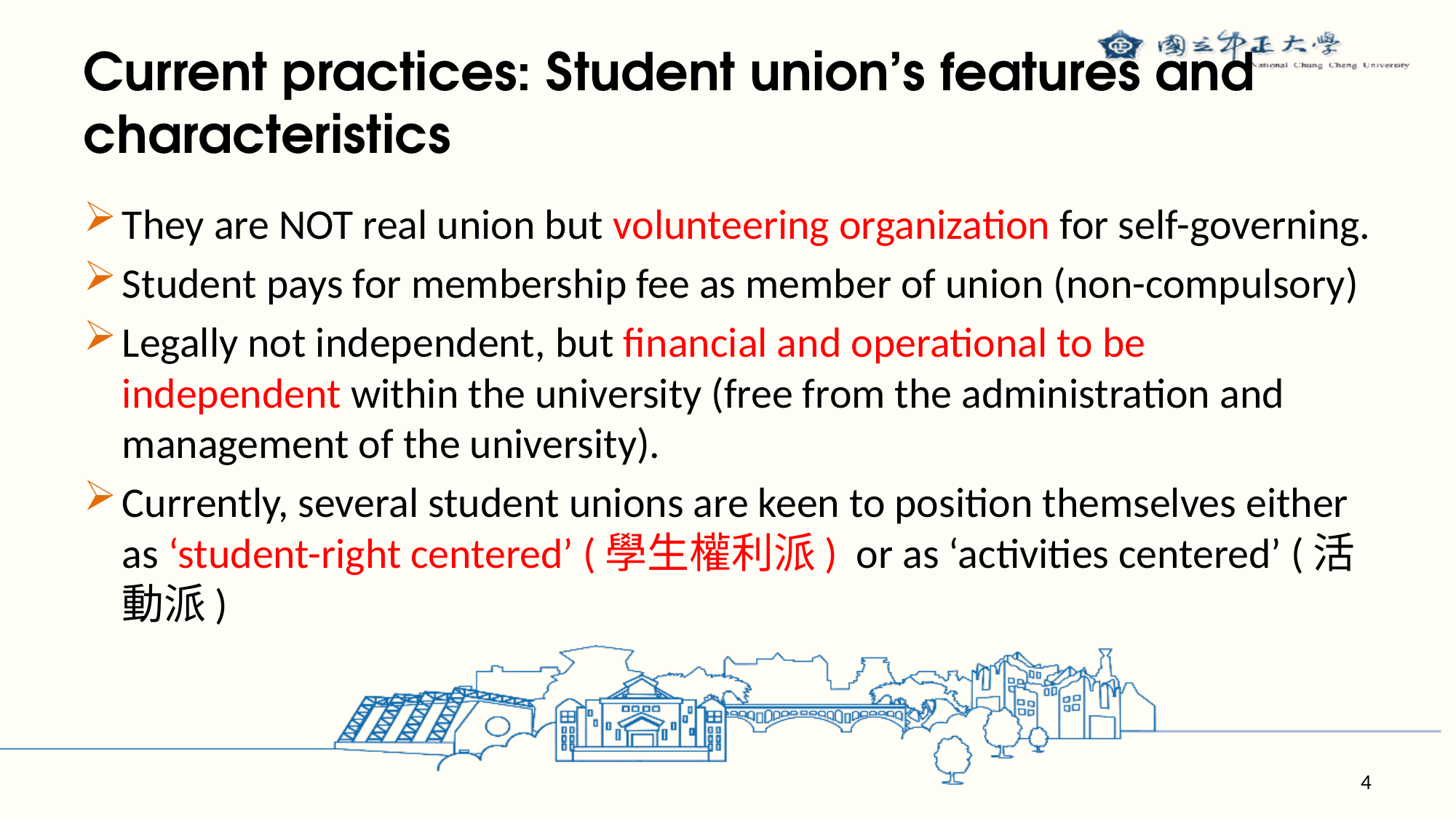

# Current practices: Student union’s features and characteristics
They are NOT real union but volunteering organization for self-governing.
Student pays for membership fee as member of union (non-compulsory)
Legally not independent, but financial and operational to be independent within the university (free from the administration and management of the university).
Currently, several student unions are keen to position themselves either as ‘student-right centered’ (學生權利派)  or as ‘activities centered’ (活動派)

4